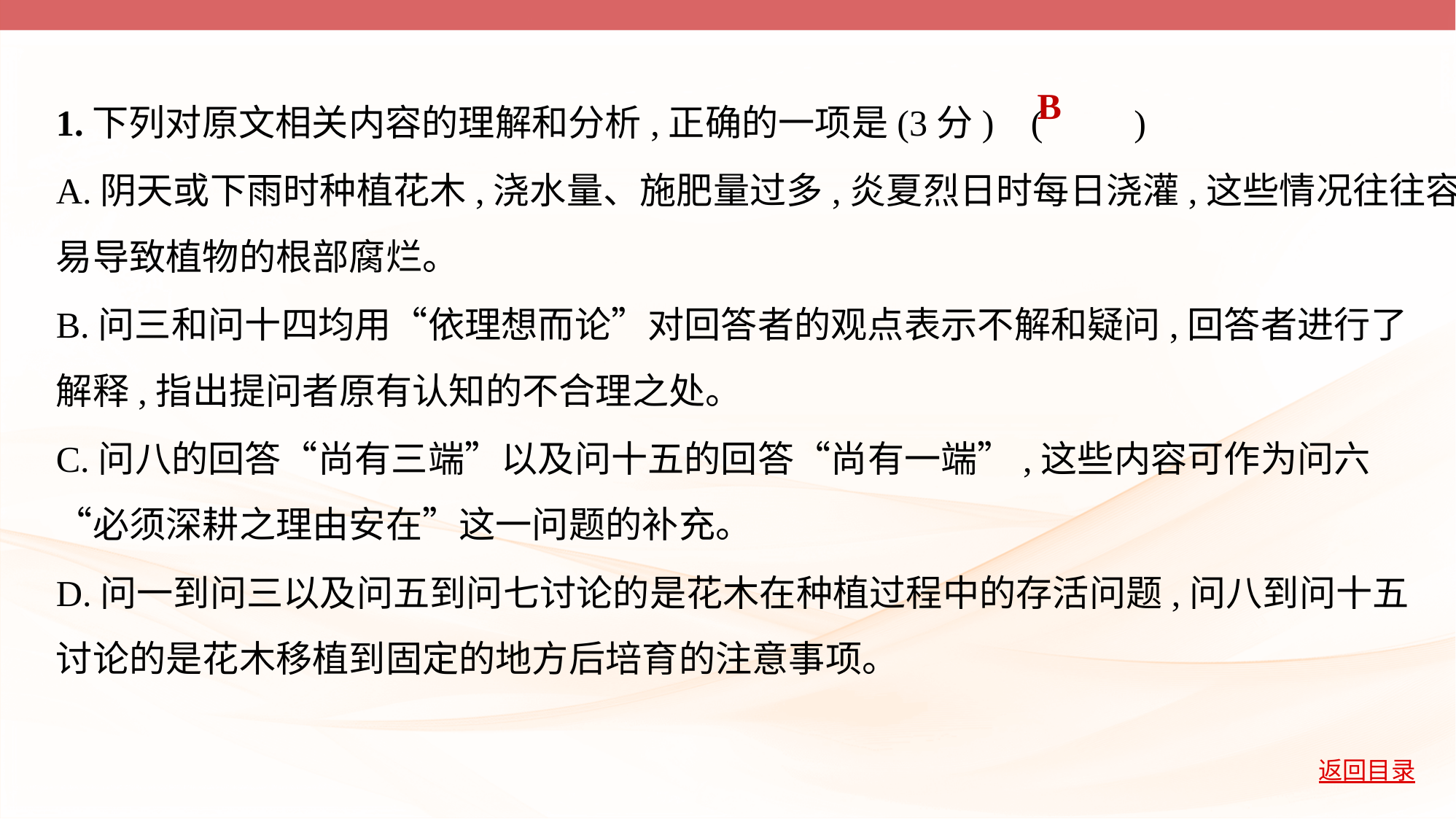

1.下列对原文相关内容的理解和分析,正确的一项是(3分) (          )
A.阴天或下雨时种植花木,浇水量、施肥量过多,炎夏烈日时每日浇灌,这些情况往往容
易导致植物的根部腐烂。
B.问三和问十四均用“依理想而论”对回答者的观点表示不解和疑问,回答者进行了
解释,指出提问者原有认知的不合理之处。
C.问八的回答“尚有三端”以及问十五的回答“尚有一端”,这些内容可作为问六
“必须深耕之理由安在”这一问题的补充。
D.问一到问三以及问五到问七讨论的是花木在种植过程中的存活问题,问八到问十五
讨论的是花木移植到固定的地方后培育的注意事项。
B